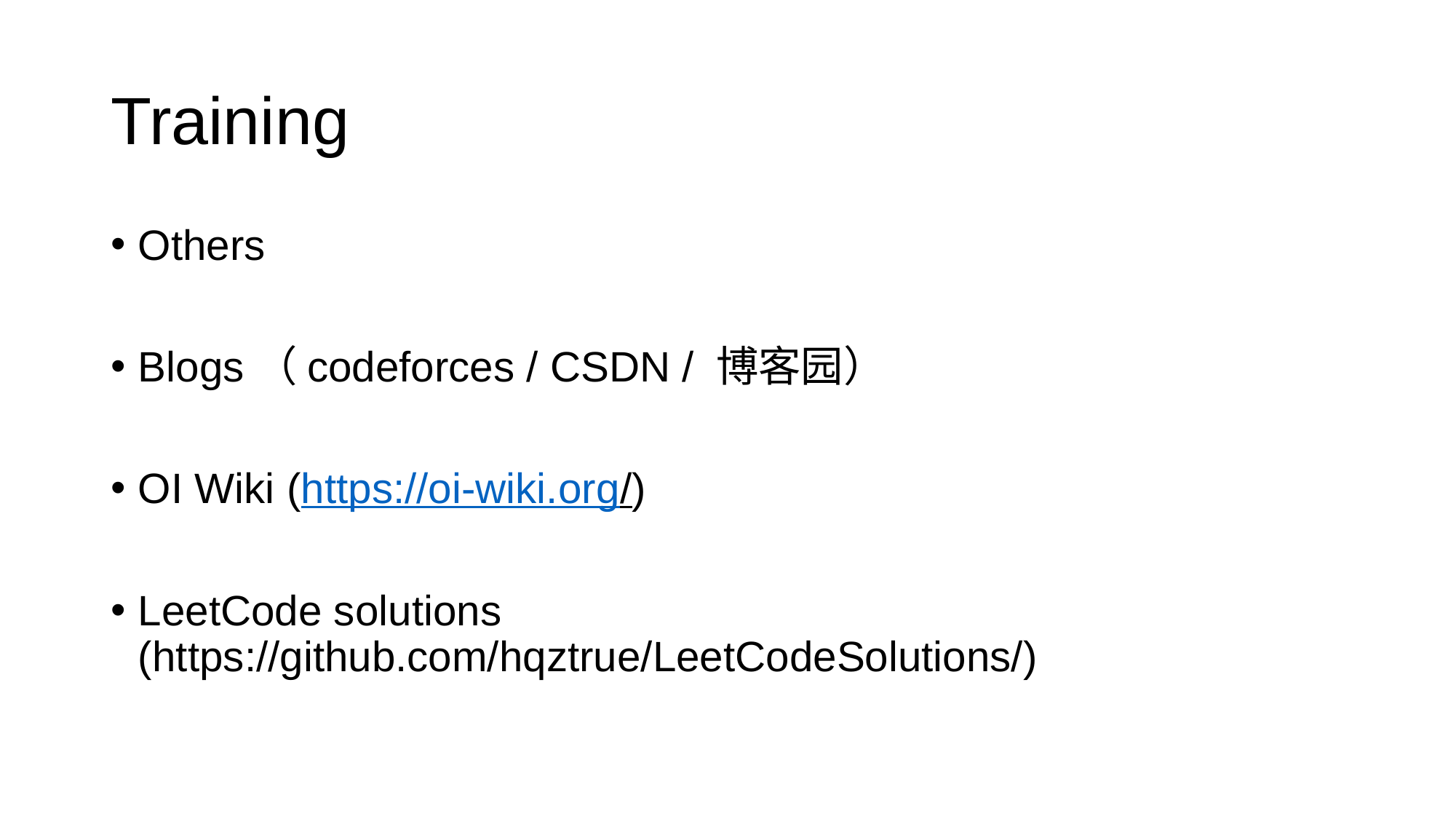

# Training
Others

Blogs（codeforces / CSDN / 博客园）

OI Wiki (https://oi-wiki.org/)

LeetCode solutions (https://github.com/hqztrue/LeetCodeSolutions/)